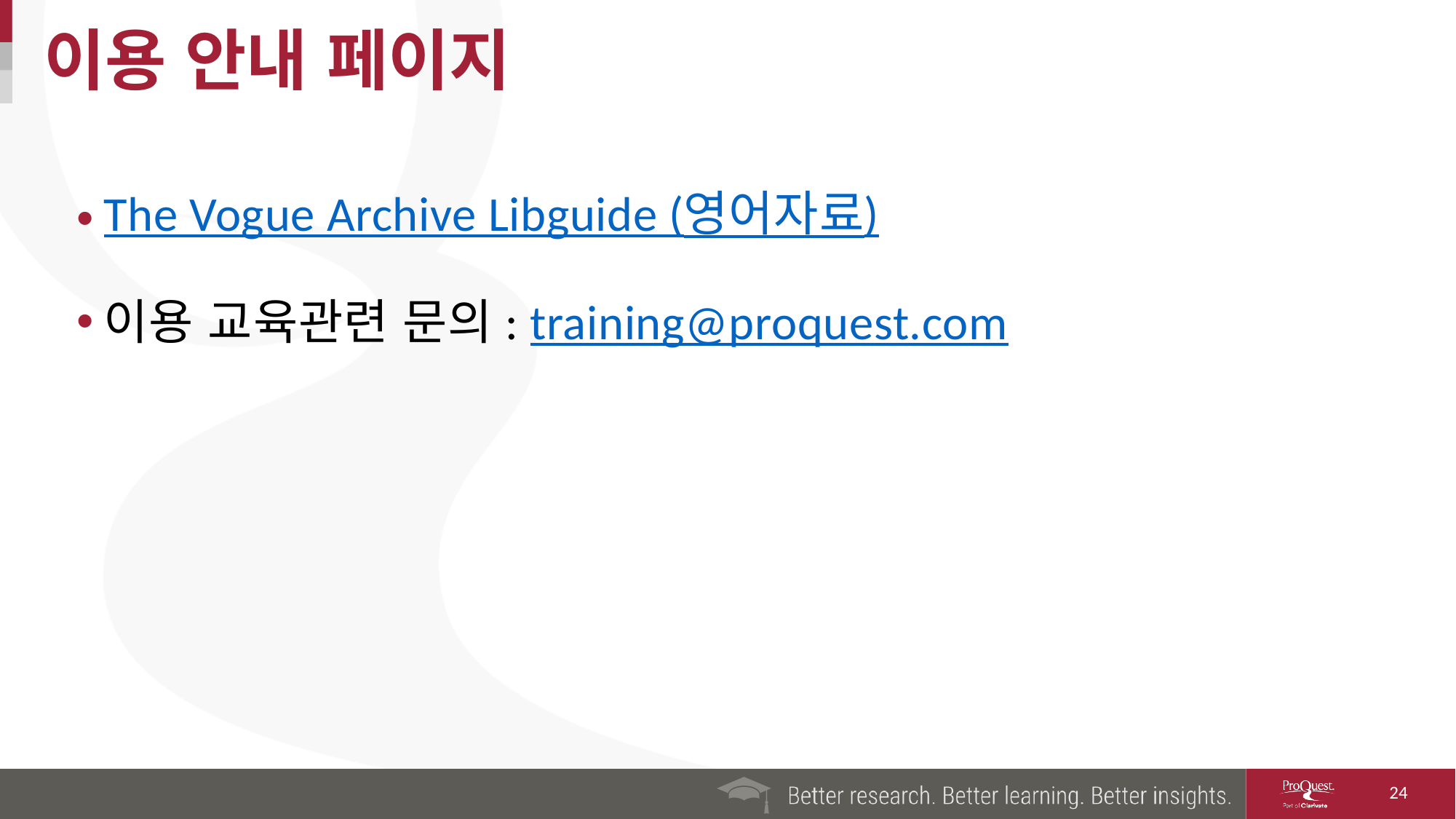

# 이용 안내 페이지
The Vogue Archive Libguide (영어자료)
이용 교육관련 문의: training@proquest.com
24